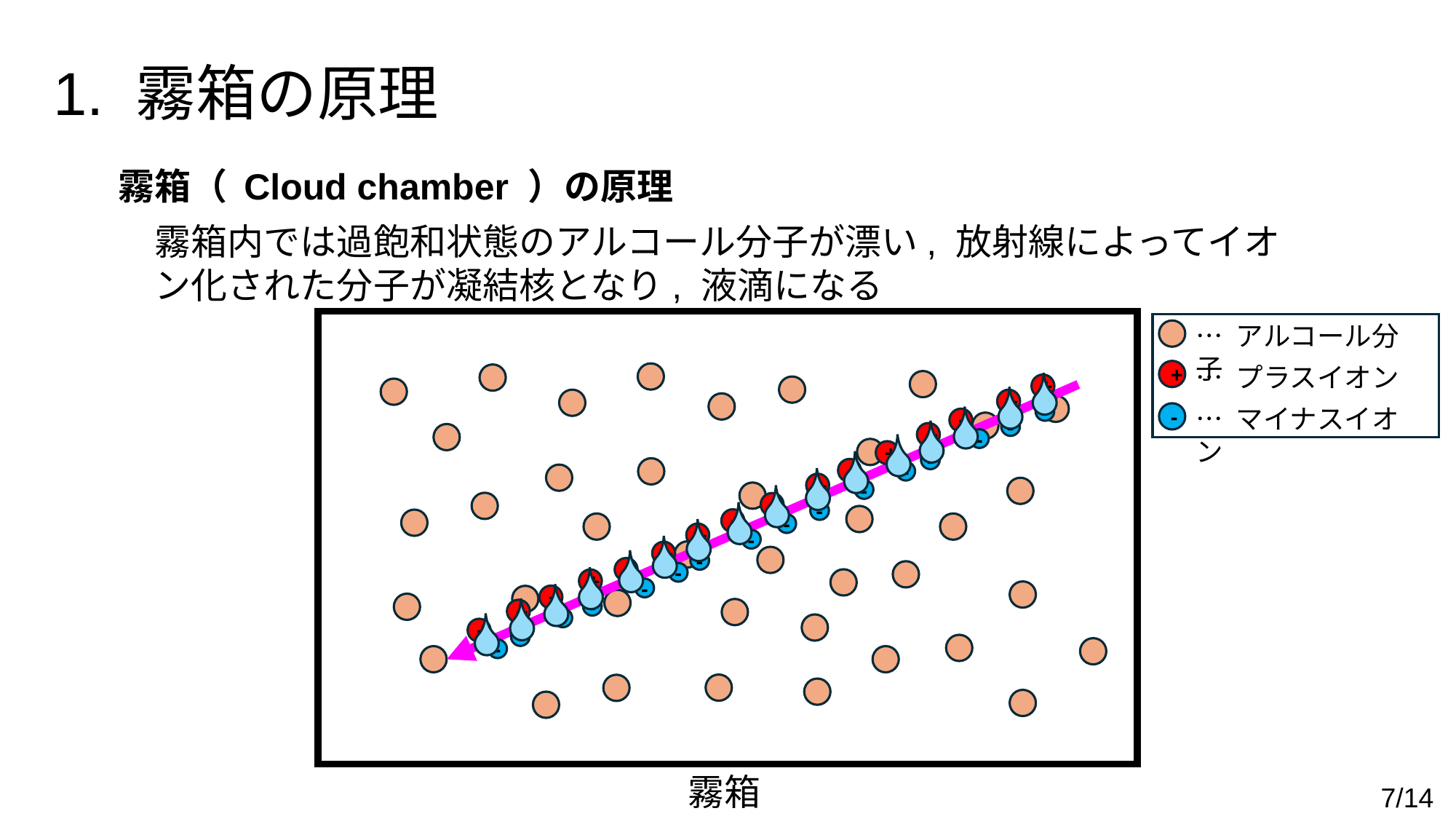

1. 霧箱の原理
霧箱（ Cloud chamber ）の原理
霧箱内では過飽和状態のアルコール分子が漂い, 放射線によってイオン化された分子が凝結核となり, 液滴になる

霧箱

… アルコール分子

… プラスイオン
+
… マイナスイオン
-
+
+
-
+
-
+
-
+
-
+
-
+
-
+
-
+
-
+
-
+
-
+
-
+
-
+
-
+
-
+
-
-

7/14